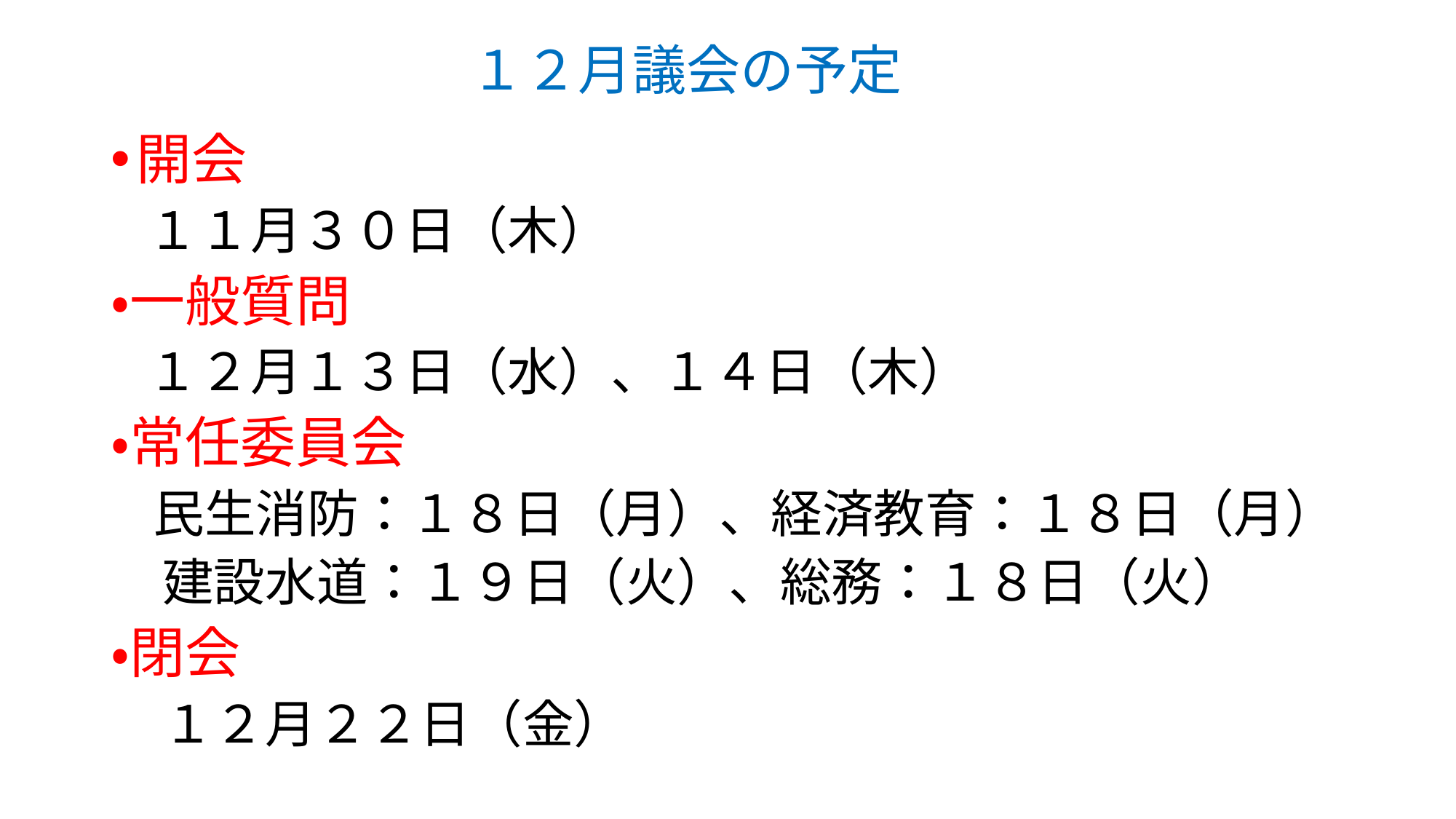

# １２月議会の予定
開会
　１１月３０日（木）
・一般質問
　１２月１３日（水）、１４日（木）
・常任委員会
　民生消防：１８日（月）、経済教育：１８日（月）
　建設水道：１９日（火）、総務：１８日（火）
・閉会
　１２月２２日（金）